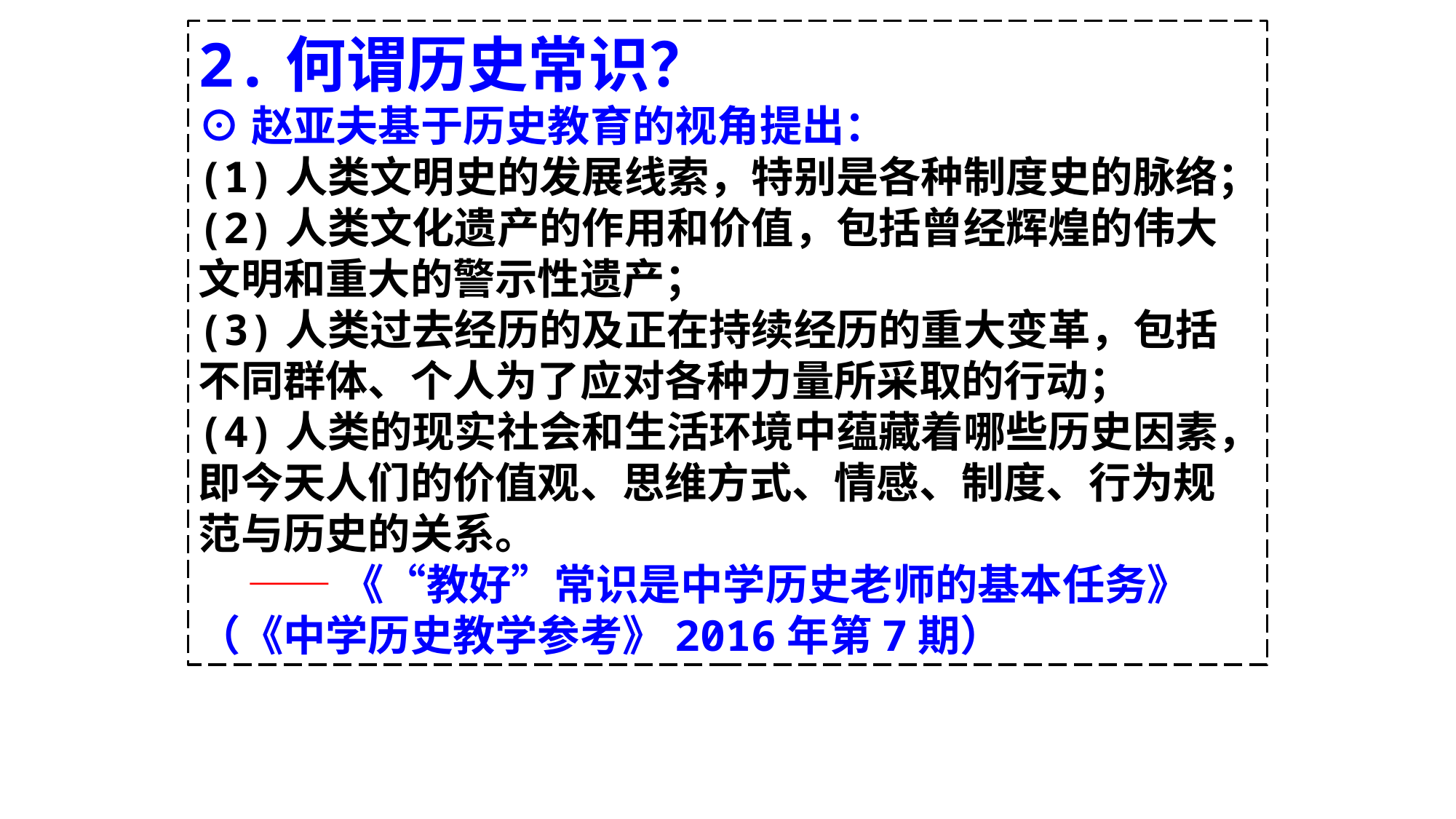

2.何谓历史常识？
⊙赵亚夫基于历史教育的视角提出：
(1)人类文明史的发展线索，特别是各种制度史的脉络；
(2)人类文化遗产的作用和价值，包括曾经辉煌的伟大文明和重大的警示性遗产；
(3)人类过去经历的及正在持续经历的重大变革，包括不同群体、个人为了应对各种力量所采取的行动；
(4)人类的现实社会和生活环境中蕴藏着哪些历史因素，即今天人们的价值观、思维方式、情感、制度、行为规范与历史的关系。
     ——《“教好”常识是中学历史老师的基本任务》（《中学历史教学参考》2016年第7期）